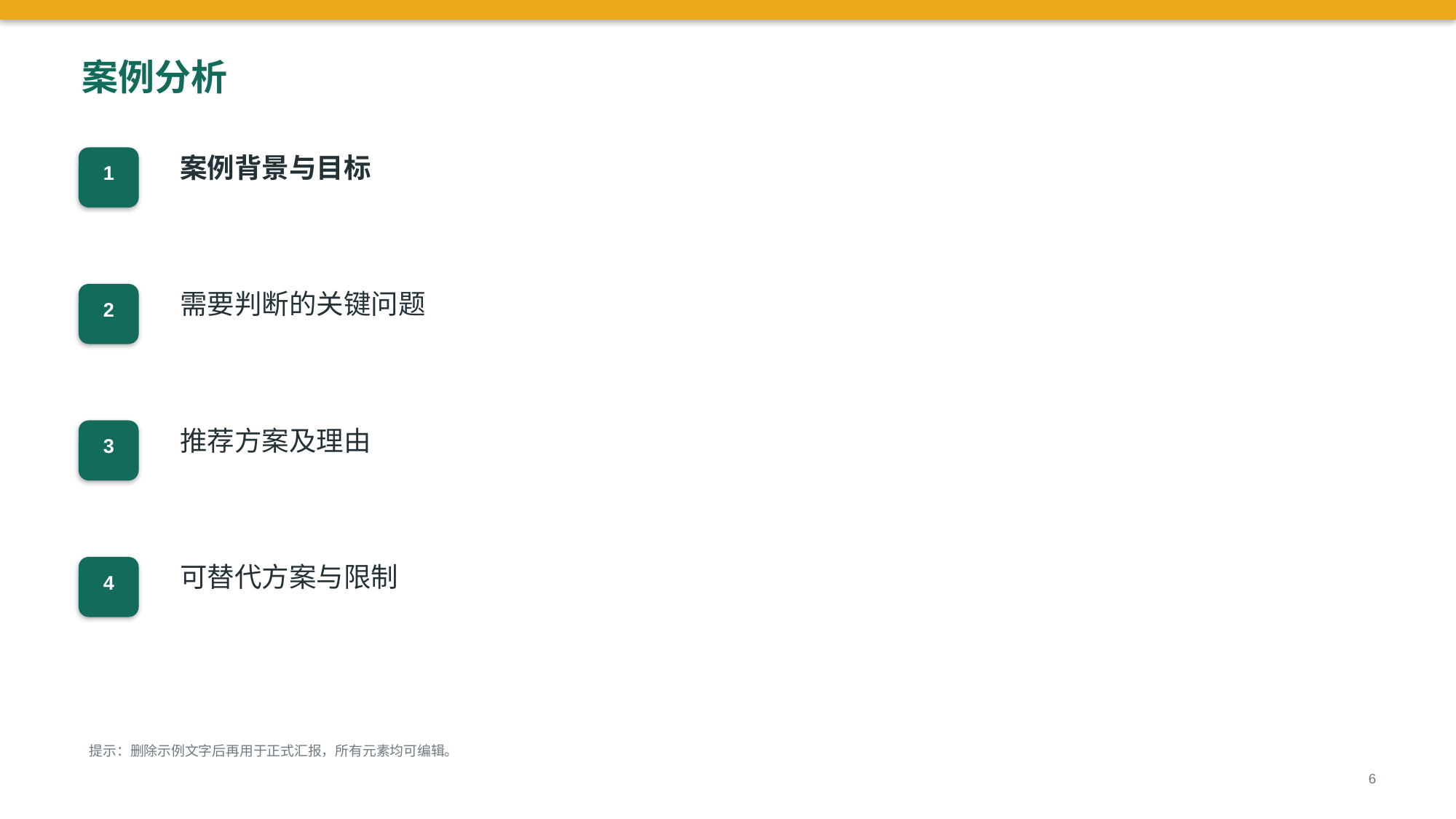

案例分析
案例背景与目标

1
需要判断的关键问题

2
推荐方案及理由

3
可替代方案与限制

4
提示：删除示例文字后再用于正式汇报，所有元素均可编辑。
6